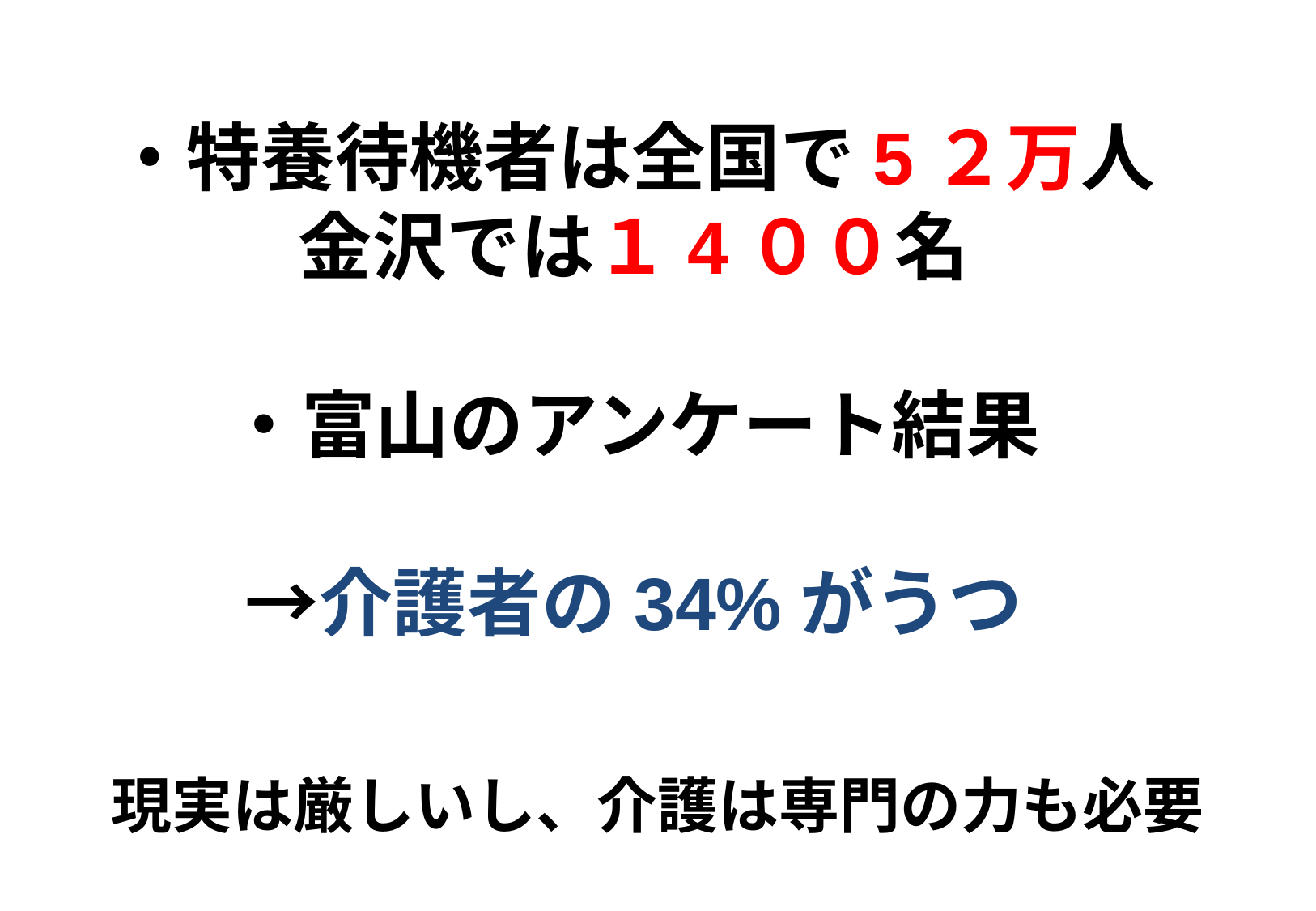

# ・特養待機者は全国で5２万人 金沢では１4００名 ・富山のアンケート結果 →介護者の34%がうつ
現実は厳しいし、介護は専門の力も必要